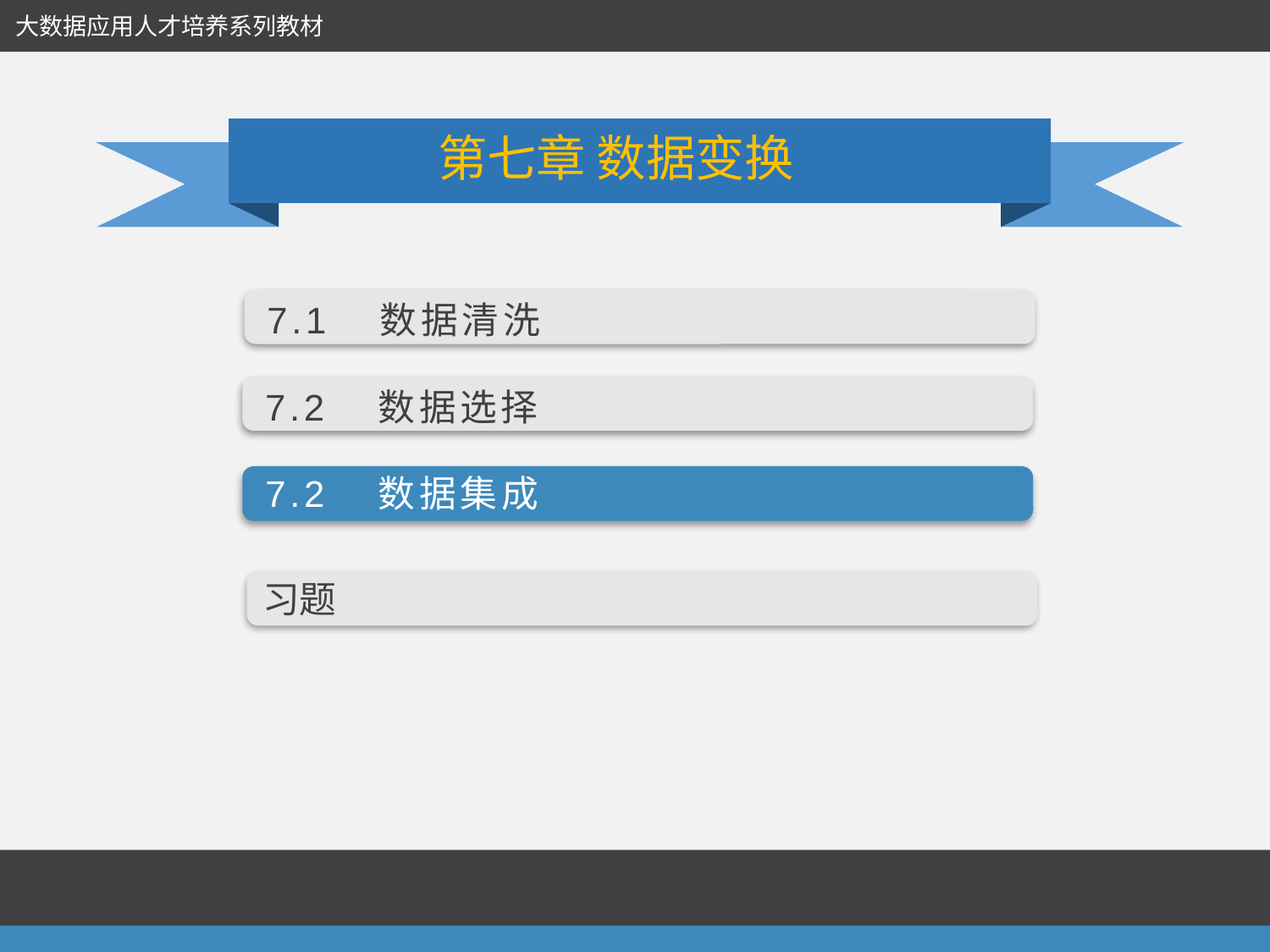

大数据应用人才培养系列教材

第七章 数据变换

7.1　数据清洗

7.2　数据选择
7.2　数据集成

习题